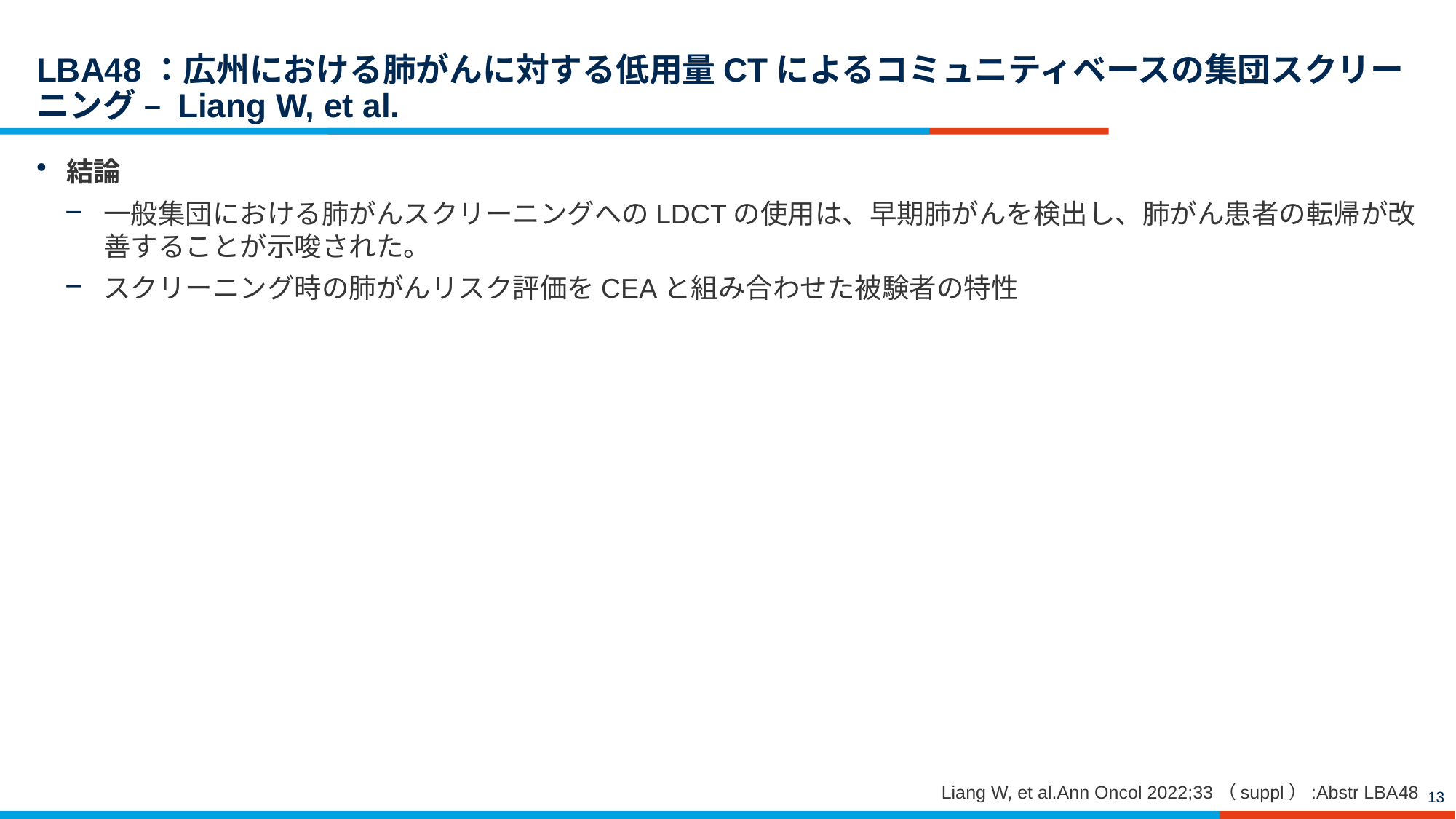

# LBA48：広州における肺がんに対する低用量CTによるコミュニティベースの集団スクリーニング – Liang W, et al.
結論
一般集団における肺がんスクリーニングへのLDCTの使用は、早期肺がんを検出し、肺がん患者の転帰が改善することが示唆された。
スクリーニング時の肺がんリスク評価をCEAと組み合わせた被験者の特性
Liang W, et al.Ann Oncol 2022;33（suppl）:Abstr LBA48